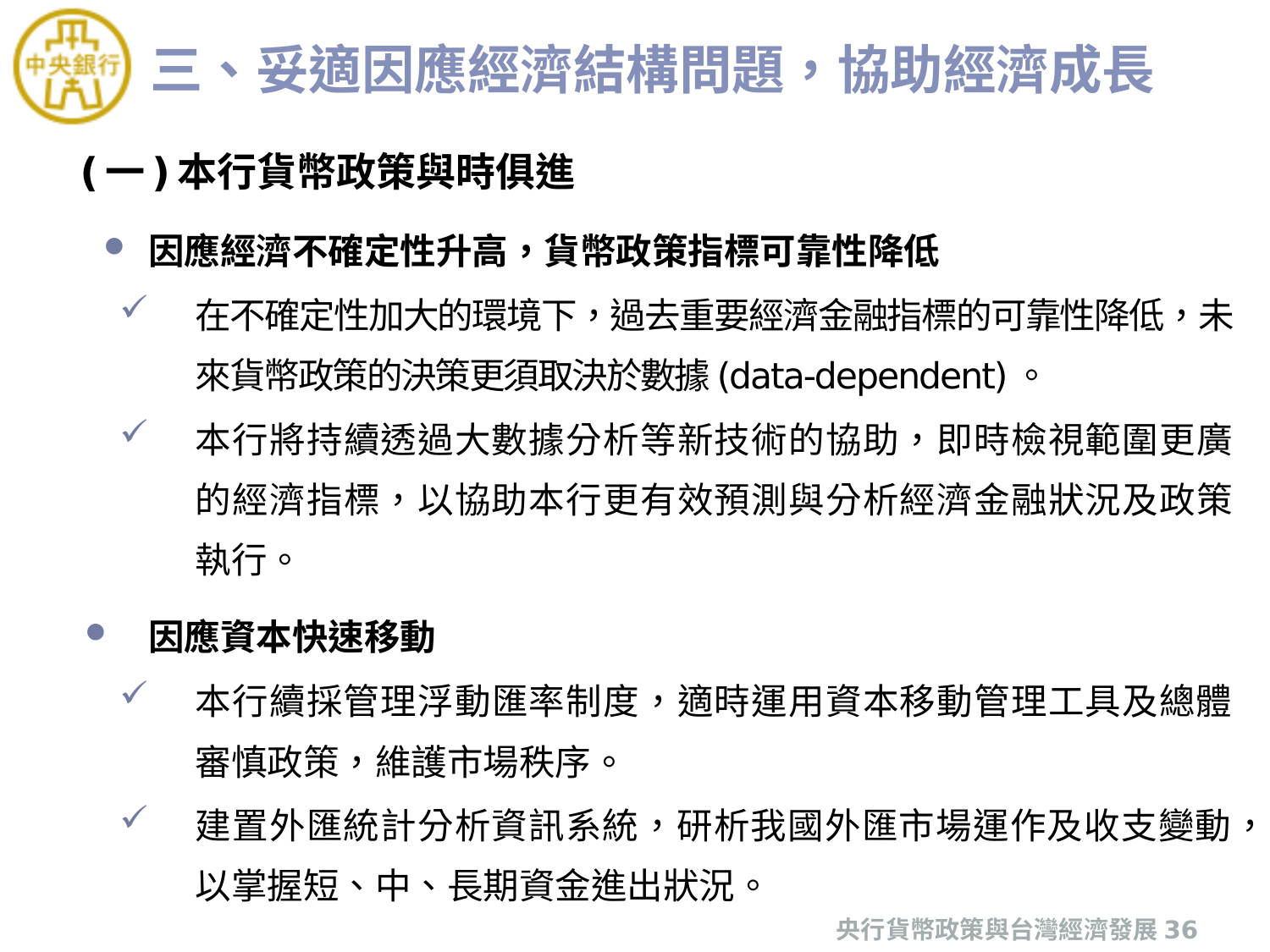

# 三、妥適因應經濟結構問題，協助經濟成長
(一)本行貨幣政策與時俱進
因應經濟不確定性升高，貨幣政策指標可靠性降低
在不確定性加大的環境下，過去重要經濟金融指標的可靠性降低，未來貨幣政策的決策更須取決於數據(data-dependent)。
本行將持續透過大數據分析等新技術的協助，即時檢視範圍更廣的經濟指標，以協助本行更有效預測與分析經濟金融狀況及政策執行。
因應資本快速移動
本行續採管理浮動匯率制度，適時運用資本移動管理工具及總體審慎政策，維護市場秩序。
建置外匯統計分析資訊系統，研析我國外匯市場運作及收支變動，以掌握短、中、長期資金進出狀況。
央行貨幣政策與台灣經濟發展
36